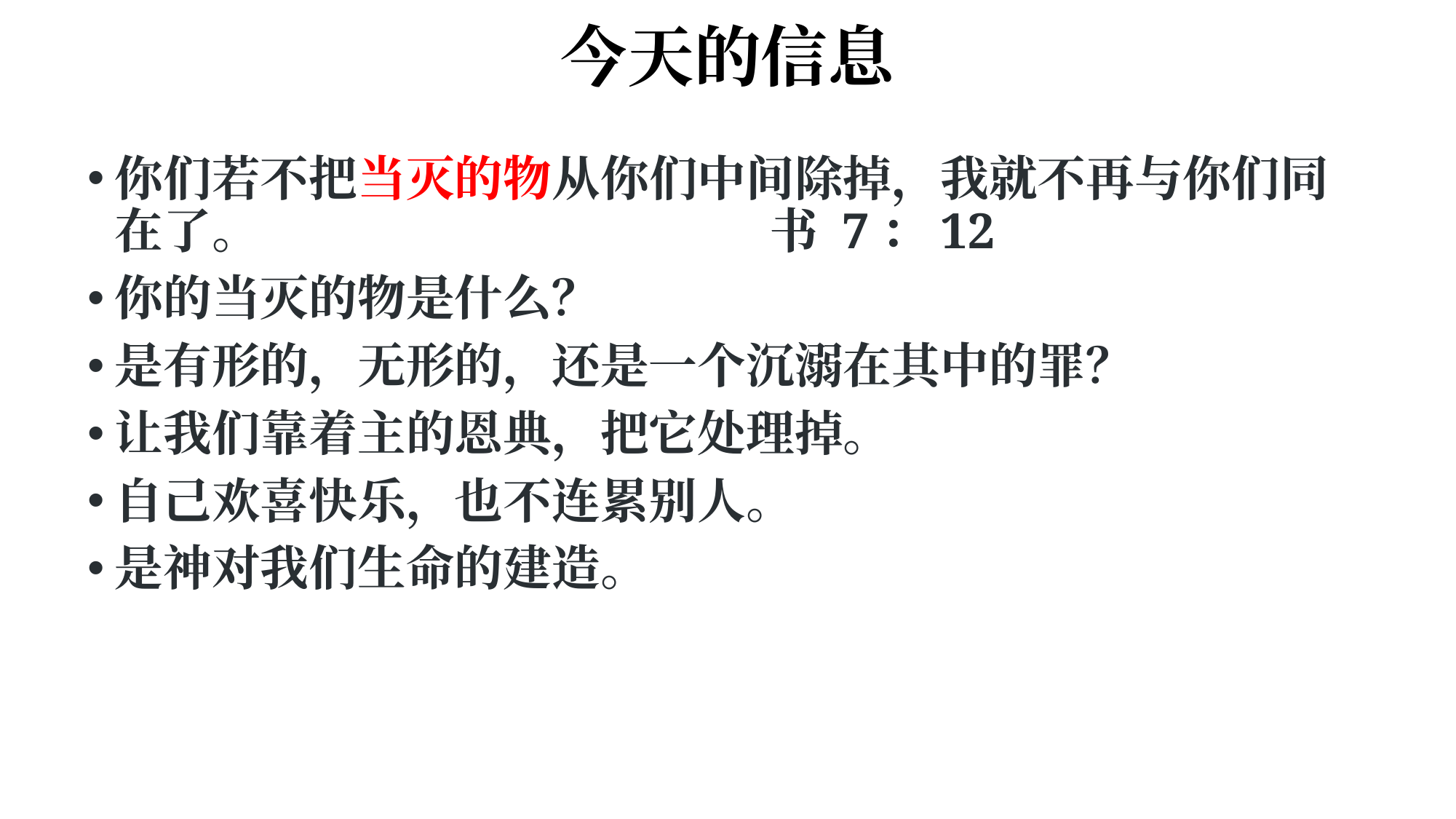

# 今天的信息
你们若不把当灭的物从你们中间除掉，我就不再与你们同在了。					书 7：12
你的当灭的物是什么？
是有形的，无形的，还是一个沉溺在其中的罪？
让我们靠着主的恩典，把它处理掉。
自己欢喜快乐，也不连累别人。
是神对我们生命的建造。